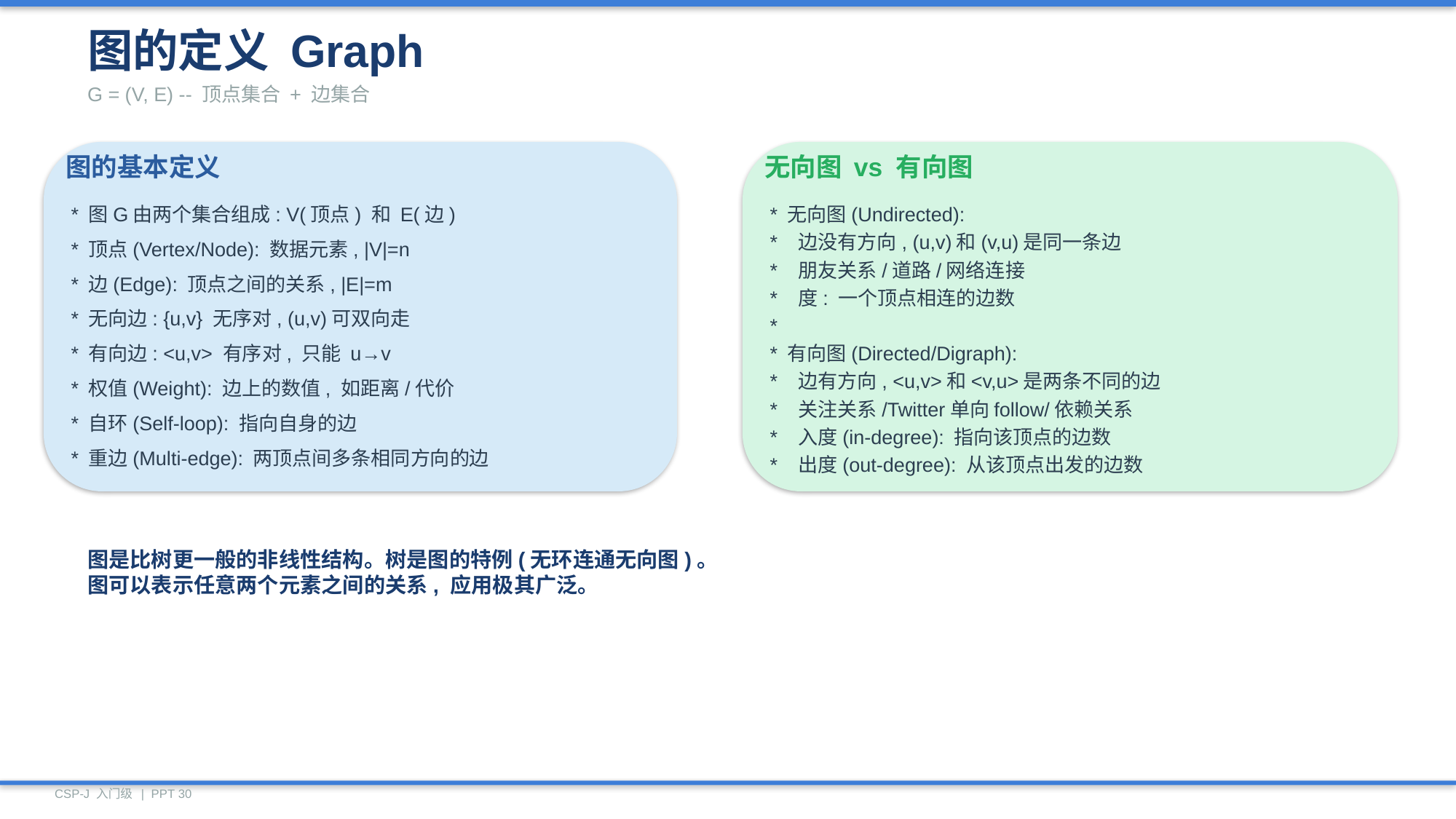

图的定义 Graph
G = (V, E) -- 顶点集合 + 边集合

图的基本定义
无向图 vs 有向图
* 图G由两个集合组成: V(顶点) 和 E(边)
* 无向图(Undirected):
*   边没有方向, (u,v)和(v,u)是同一条边
* 顶点(Vertex/Node): 数据元素, |V|=n
*   朋友关系/道路/网络连接
* 边(Edge): 顶点之间的关系, |E|=m
*   度: 一个顶点相连的边数
* 无向边: {u,v} 无序对, (u,v)可双向走
*
* 有向边: <u,v> 有序对, 只能 u→v
* 有向图(Directed/Digraph):
*   边有方向, <u,v>和<v,u>是两条不同的边
* 权值(Weight): 边上的数值, 如距离/代价
*   关注关系/Twitter单向follow/依赖关系
* 自环(Self-loop): 指向自身的边
*   入度(in-degree): 指向该顶点的边数
* 重边(Multi-edge): 两顶点间多条相同方向的边
*   出度(out-degree): 从该顶点出发的边数
图是比树更一般的非线性结构。树是图的特例(无环连通无向图)。
图可以表示任意两个元素之间的关系, 应用极其广泛。

CSP-J 入门级  |  PPT 30